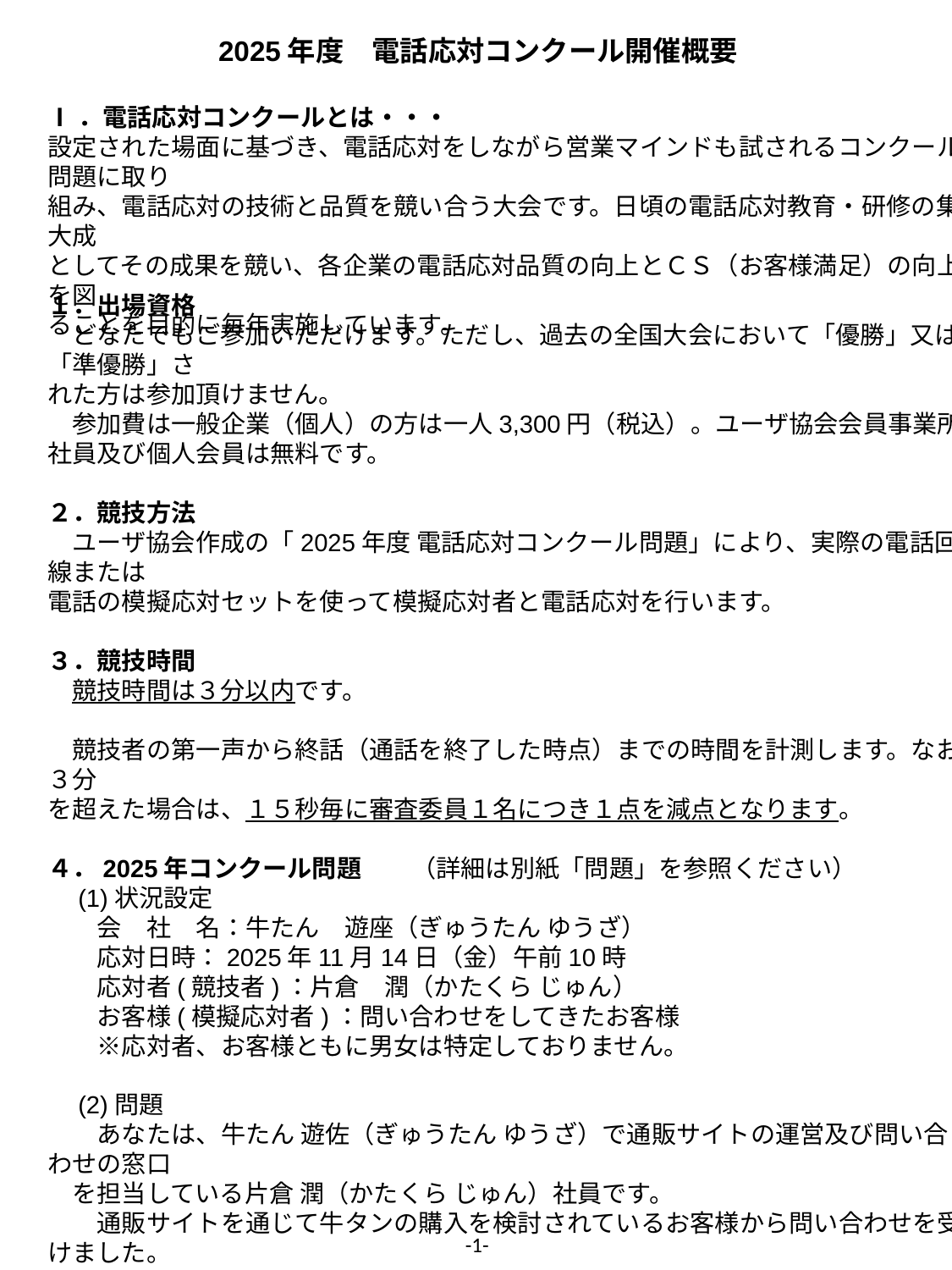

2025年度　電話応対コンクール開催概要
Ⅰ．電話応対コンクールとは・・・
設定された場面に基づき、電話応対をしながら営業マインドも試されるコンクール問題に取り
組み、電話応対の技術と品質を競い合う大会です。日頃の電話応対教育・研修の集大成
としてその成果を競い、各企業の電話応対品質の向上とＣＳ（お客様満足）の向上を図
ることを目的に毎年実施しています。
１．出場資格
　どなたでもご参加いただけます。ただし、過去の全国大会において「優勝」又は「準優勝」さ
れた方は参加頂けません。
　参加費は一般企業（個人）の方は一人3,300円（税込）。ユーザ協会会員事業所
社員及び個人会員は無料です。

２．競技方法
　ユーザ協会作成の「2025年度 電話応対コンクール問題」により、実際の電話回線または
電話の模擬応対セットを使って模擬応対者と電話応対を行います。

３．競技時間
　競技時間は３分以内です。

　競技者の第一声から終話（通話を終了した時点）までの時間を計測します。なお、３分
を超えた場合は、１５秒毎に審査委員１名につき１点を減点となります。

４．2025年コンクール問題　　（詳細は別紙「問題」を参照ください）
　(1)状況設定
　　会　社　名：牛たん　遊座（ぎゅうたん ゆうざ）
　　応対日時：2025年11月14日（金）午前10時
　　応対者(競技者)：片倉　潤（かたくら じゅん）
　　お客様(模擬応対者)：問い合わせをしてきたお客様
　　※応対者、お客様ともに男女は特定しておりません。

　(2)問題
　　あなたは、牛たん 遊佐（ぎゅうたん ゆうざ）で通販サイトの運営及び問い合わせの窓口
　を担当している片倉 潤（かたくら じゅん）社員です。
　　通販サイトを通じて牛タンの購入を検討されているお客様から問い合わせを受けました。
　その問い合わせに応えるとともに、今回はどのような用途で購入される予定なのかを伺い、そ
　の用途に相応しい商品を勧めてください。
-1-